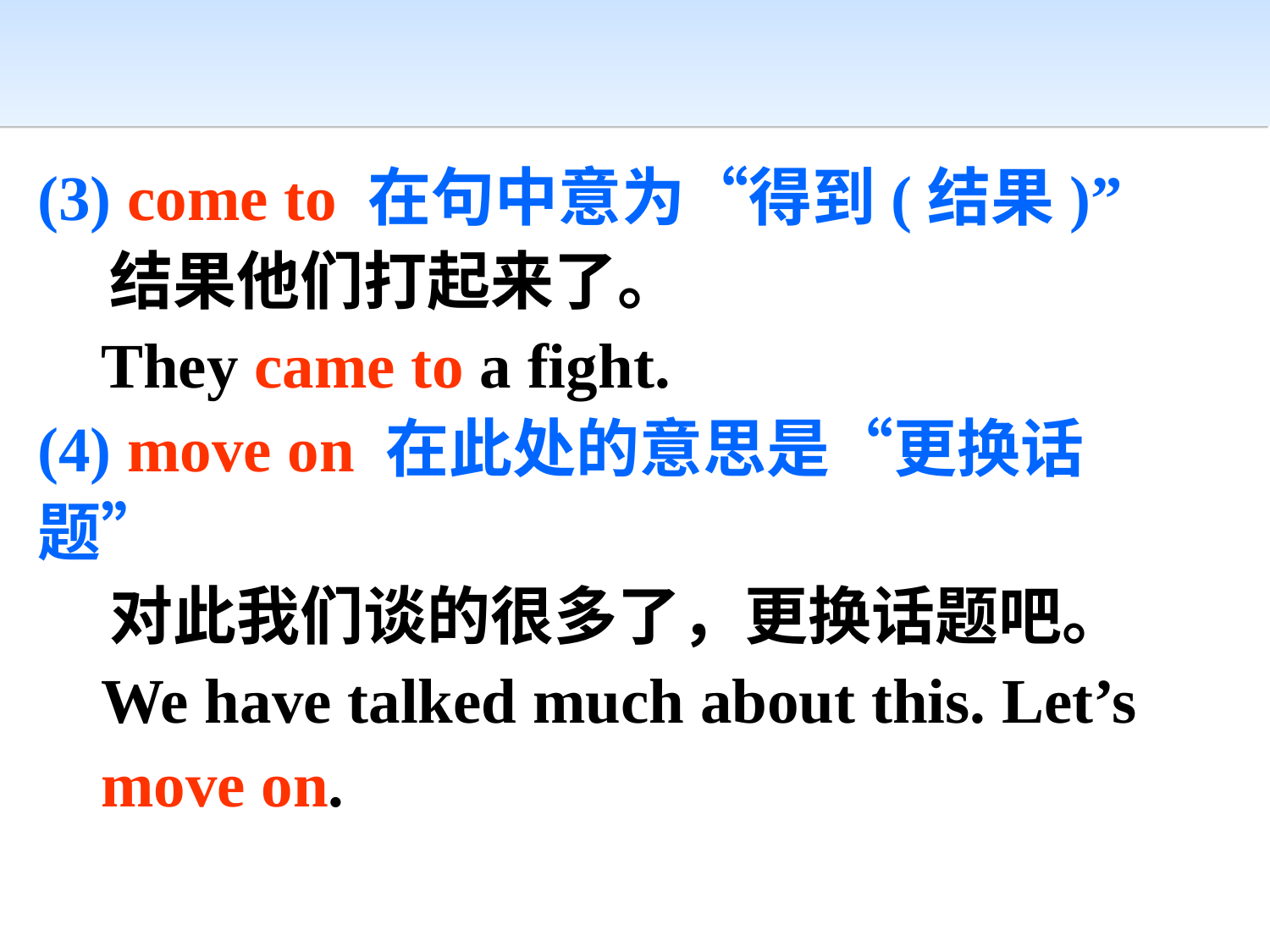

(3) come to 在句中意为“得到(结果)”
    结果他们打起来了。
    They came to a fight.
(4) move on 在此处的意思是“更换话题”
    对此我们谈的很多了，更换话题吧。
    We have talked much about this. Let’s
    move on.